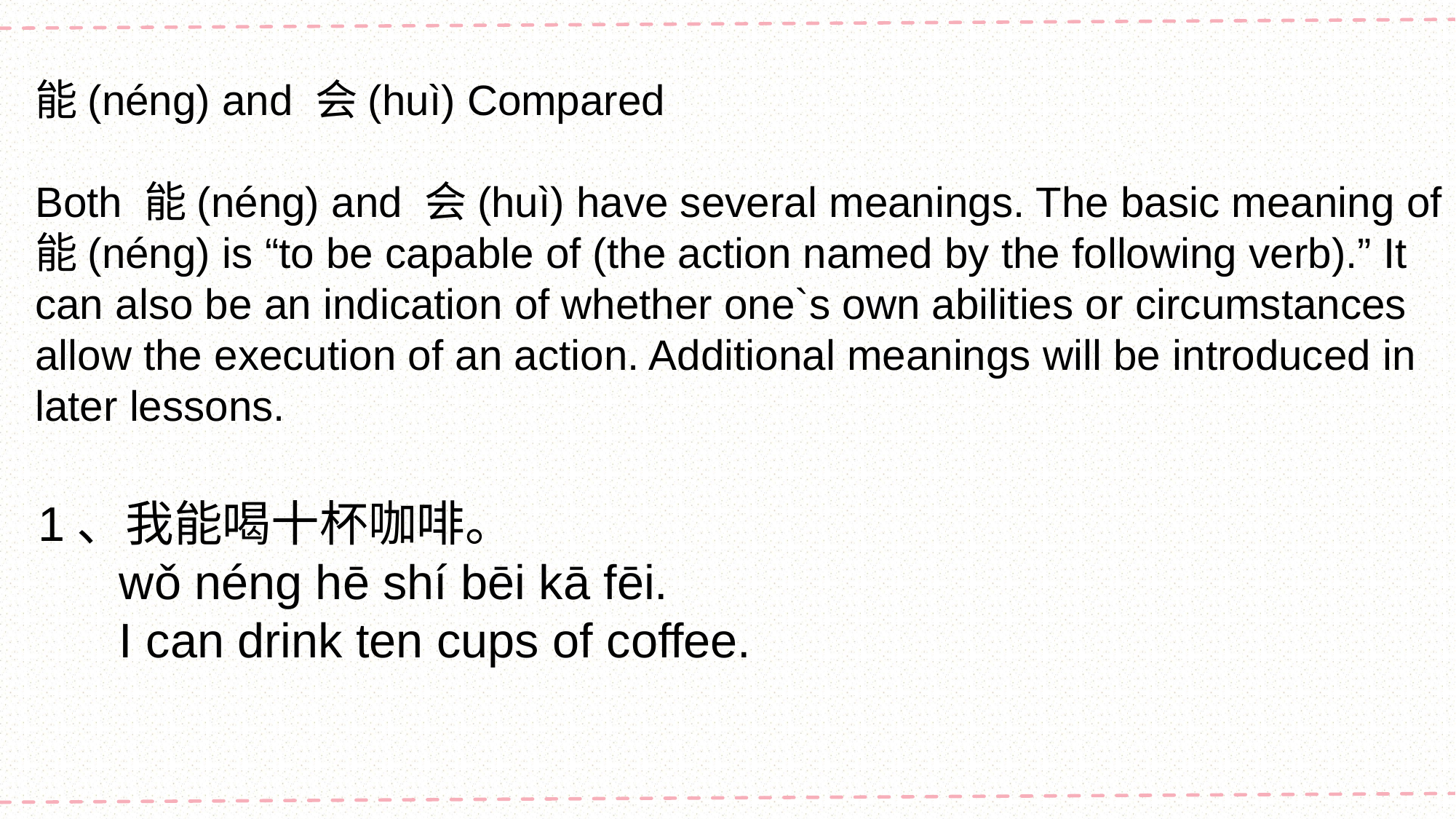

能(néng) and 会(huì) Compared

Both 能(néng) and 会(huì) have several meanings. The basic meaning of 能(néng) is “to be capable of (the action named by the following verb).” It can also be an indication of whether one`s own abilities or circumstances allow the execution of an action. Additional meanings will be introduced in later lessons.
1、我能喝十杯咖啡。
      wǒ néng hē shí bēi kā fēi.
      I can drink ten cups of coffee.